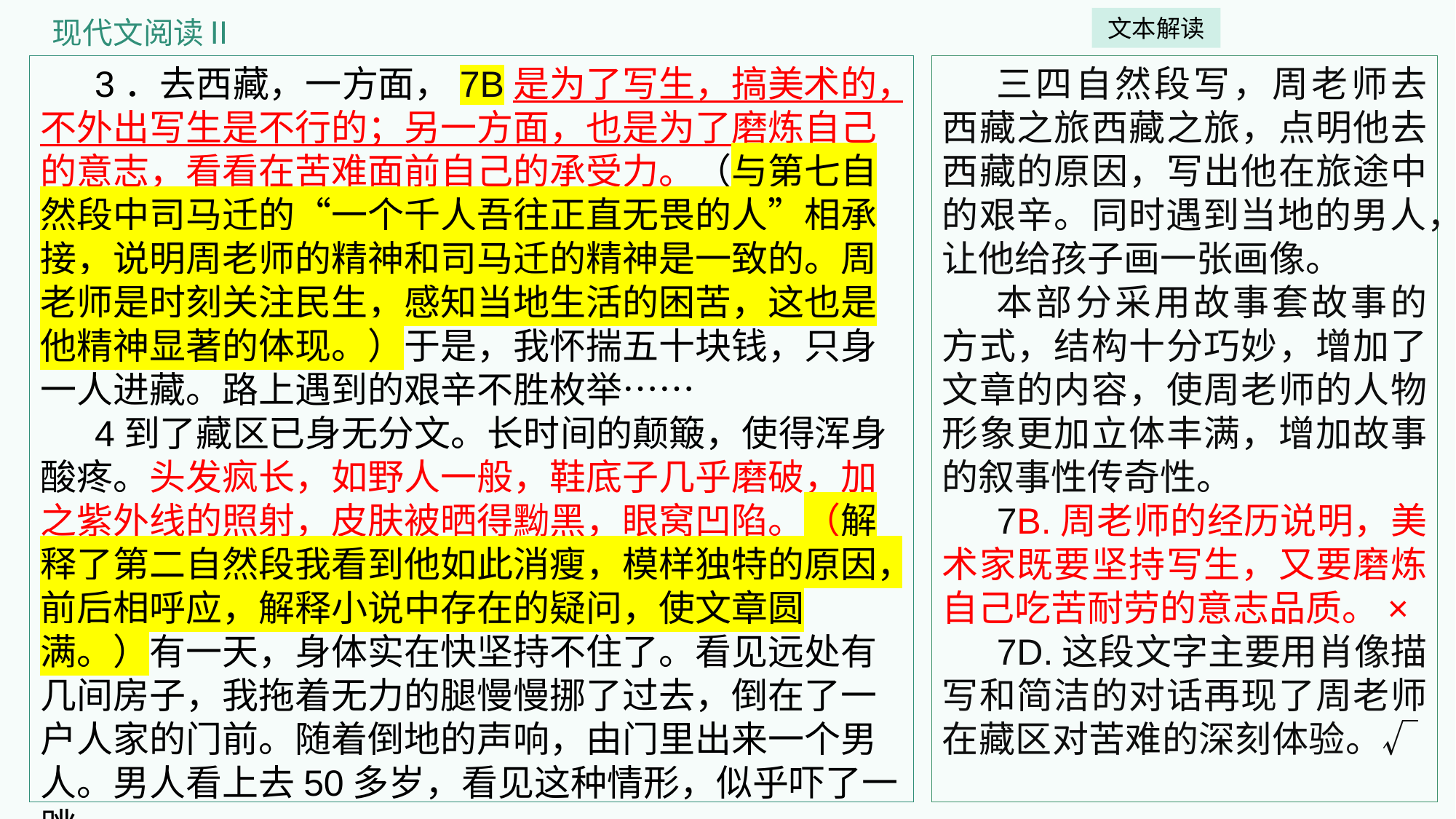

现代文阅读Ⅱ
文本解读
3．去西藏，一方面，7B是为了写生，搞美术的，不外出写生是不行的；另一方面，也是为了磨炼自己的意志，看看在苦难面前自己的承受力。（与第七自然段中司马迁的“一个千人吾往正直无畏的人”相承接，说明周老师的精神和司马迁的精神是一致的。周老师是时刻关注民生，感知当地生活的困苦，这也是他精神显著的体现。）于是，我怀揣五十块钱，只身一人进藏。路上遇到的艰辛不胜枚举……
4到了藏区已身无分文。长时间的颠簸，使得浑身酸疼。头发疯长，如野人一般，鞋底子几乎磨破，加之紫外线的照射，皮肤被晒得黝黑，眼窝凹陷。（解释了第二自然段我看到他如此消瘦，模样独特的原因，前后相呼应，解释小说中存在的疑问，使文章圆满。）有一天，身体实在快坚持不住了。看见远处有几间房子，我拖着无力的腿慢慢挪了过去，倒在了一户人家的门前。随着倒地的声响，由门里出来一个男人。男人看上去50多岁，看见这种情形，似乎吓了一跳。
三四自然段写，周老师去西藏之旅西藏之旅，点明他去西藏的原因，写出他在旅途中的艰辛。同时遇到当地的男人，让他给孩子画一张画像。
本部分采用故事套故事的方式，结构十分巧妙，增加了文章的内容，使周老师的人物形象更加立体丰满，增加故事的叙事性传奇性。
7B.周老师的经历说明，美术家既要坚持写生，又要磨炼自己吃苦耐劳的意志品质。×
7D.这段文字主要用肖像描写和简洁的对话再现了周老师在藏区对苦难的深刻体验。√